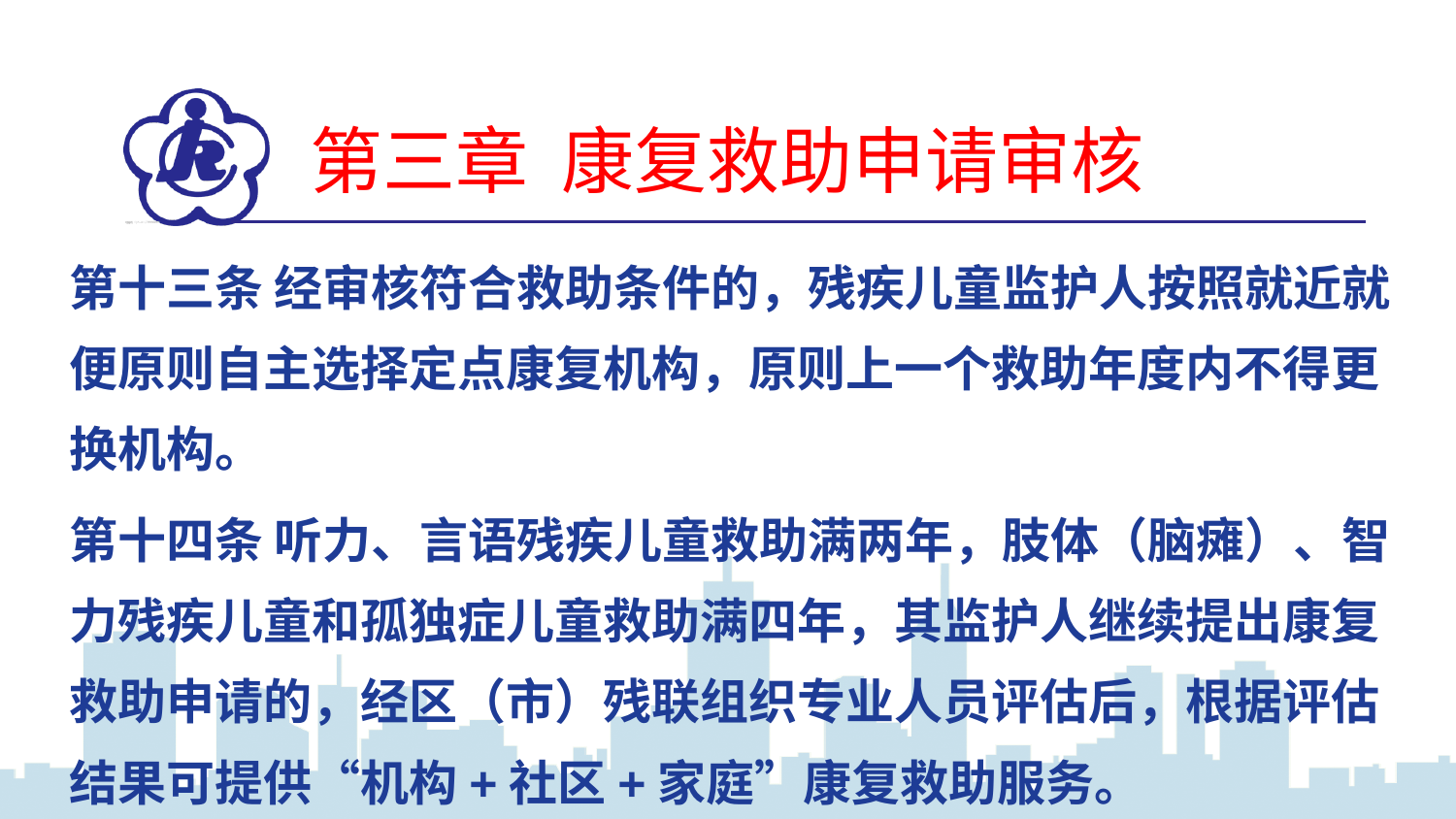

第三章  康复救助申请审核
第十三条 经审核符合救助条件的，残疾儿童监护人按照就近就便原则自主选择定点康复机构，原则上一个救助年度内不得更换机构。
第十四条 听力、言语残疾儿童救助满两年，肢体（脑瘫）、智力残疾儿童和孤独症儿童救助满四年，其监护人继续提出康复救助申请的，经区（市）残联组织专业人员评估后，根据评估结果可提供“机构+社区+家庭”康复救助服务。